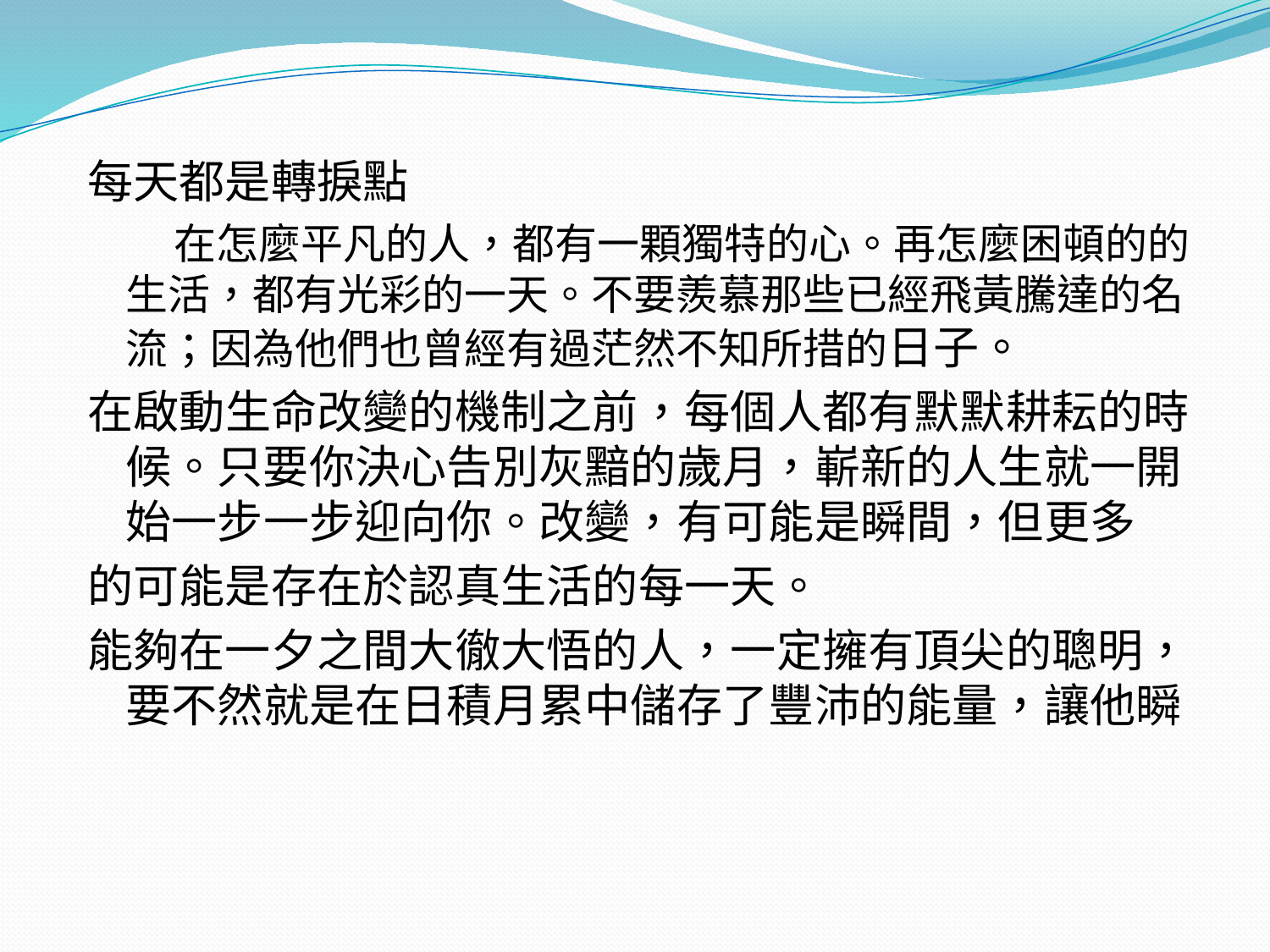

#
每天都是轉捩點
        在怎麼平凡的人，都有一顆獨特的心。再怎麼困頓的的生活，都有光彩的一天。不要羨慕那些已經飛黃騰達的名流；因為他們也曾經有過茫然不知所措的日子。
在啟動生命改變的機制之前，每個人都有默默耕耘的時候。只要你決心告別灰黯的歲月，嶄新的人生就一開始一步一步迎向你。改變，有可能是瞬間，但更多
的可能是存在於認真生活的每一天。
能夠在一夕之間大徹大悟的人，一定擁有頂尖的聰明，要不然就是在日積月累中儲存了豐沛的能量，讓他瞬